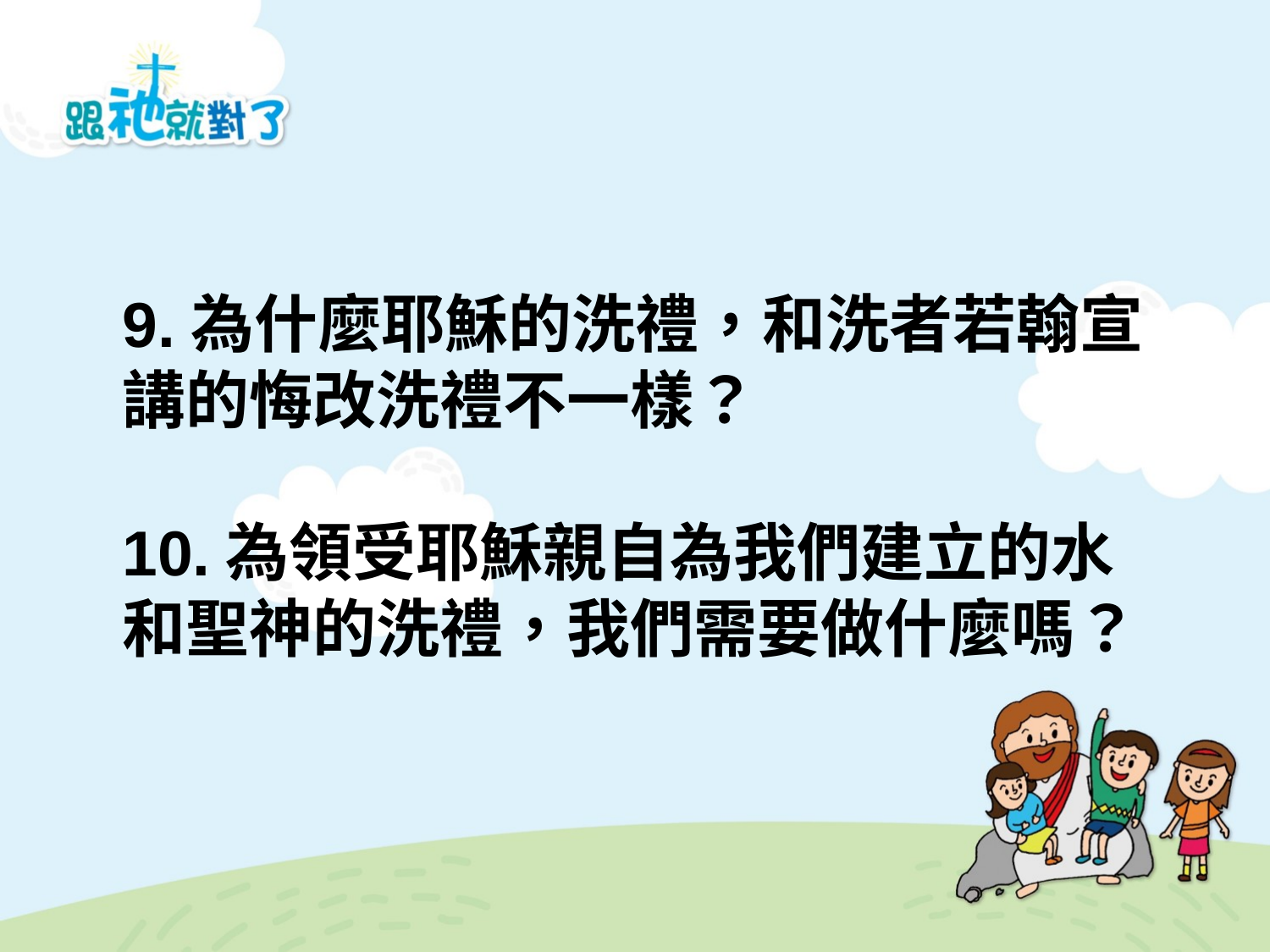

9.為什麼耶穌的洗禮，和洗者若翰宣講的悔改洗禮不一樣？

10.為領受耶穌親自為我們建立的水和聖神的洗禮，我們需要做什麼嗎？